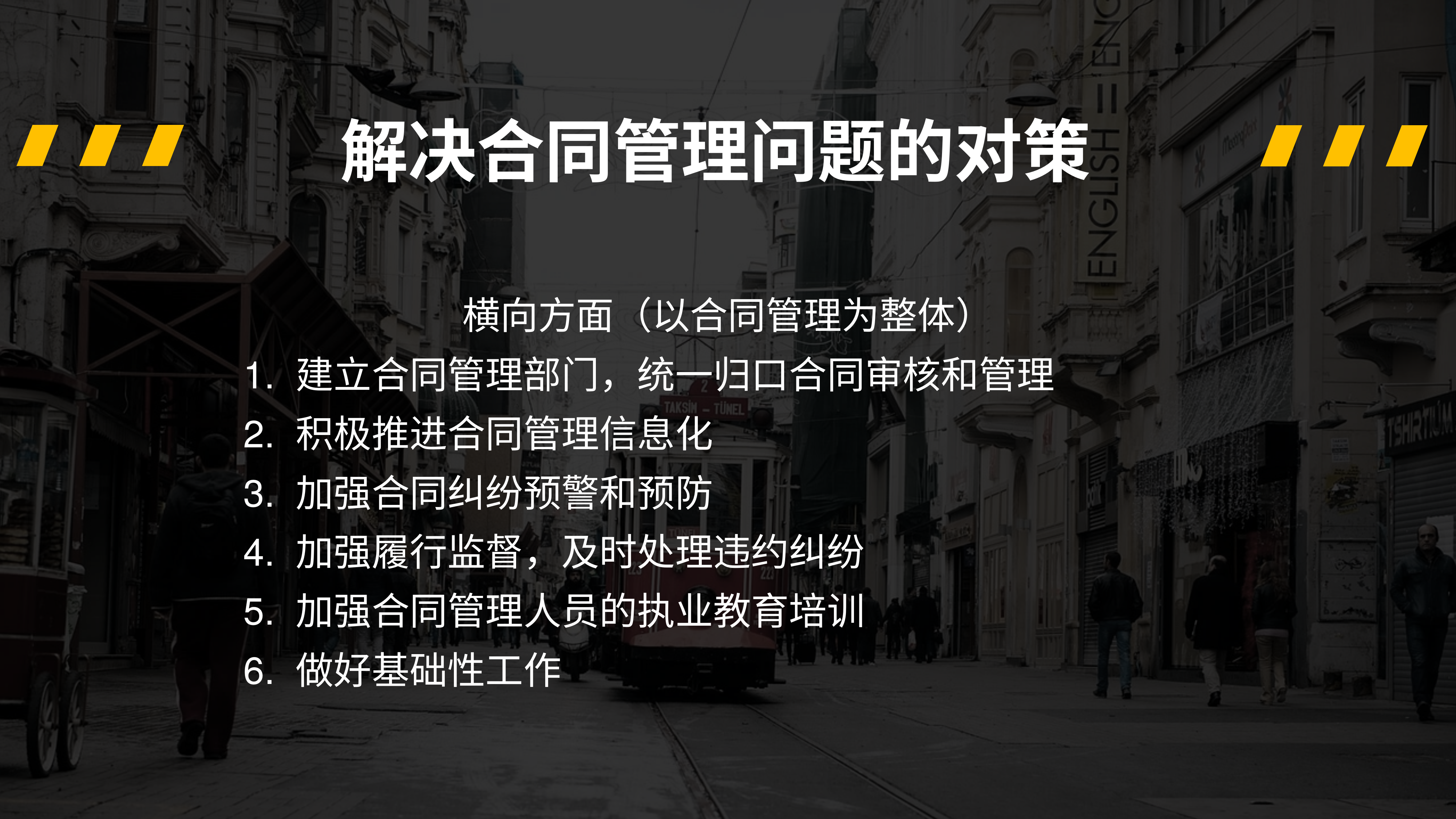

# 解决合同管理问题的对策

横向方面（以合同管理为整体）
建立合同管理部门，统一归口合同审核和管理
积极推进合同管理信息化
加强合同纠纷预警和预防
加强履行监督，及时处理违约纠纷
加强合同管理人员的执业教育培训
做好基础性工作